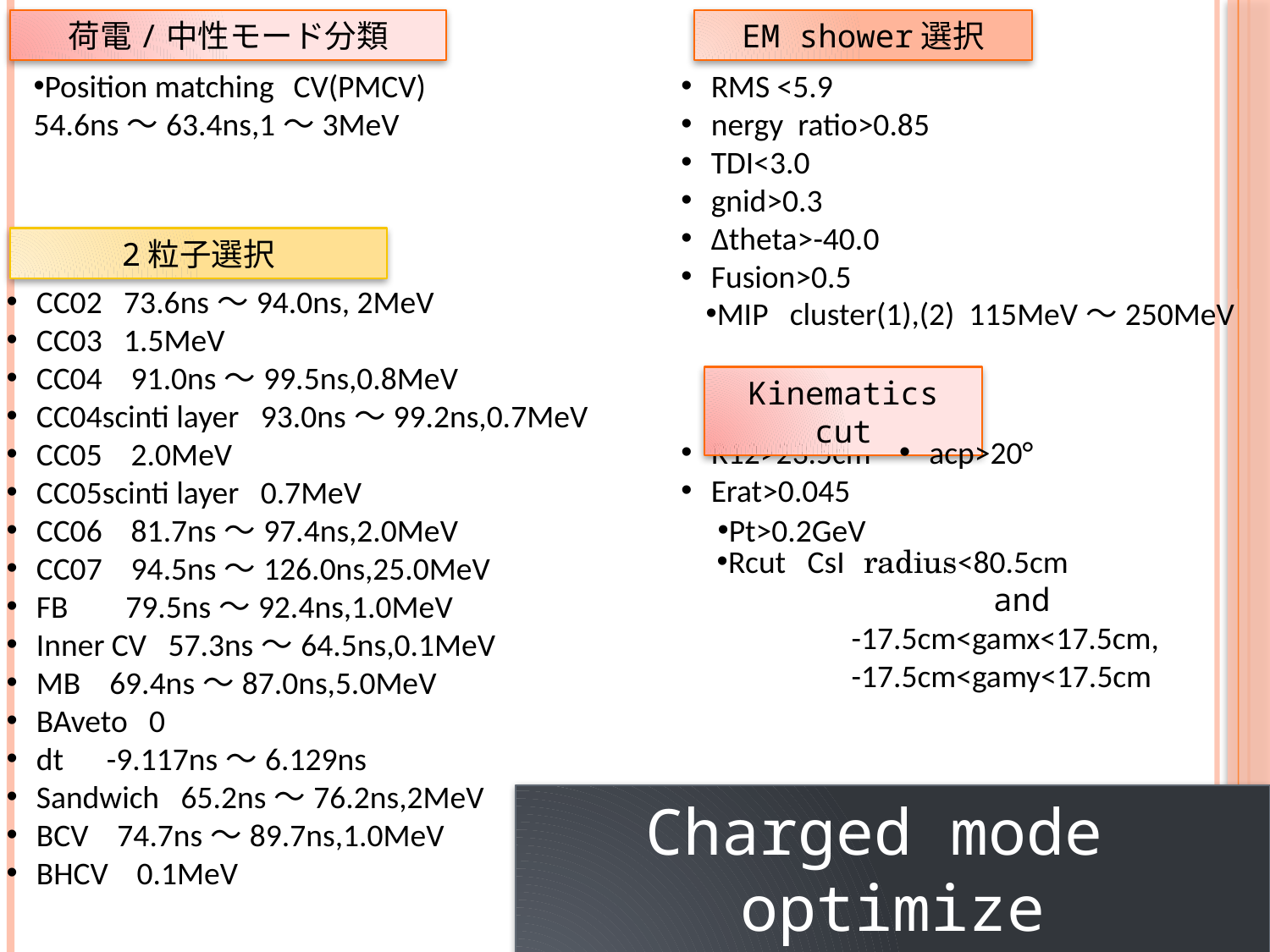

荷電/中性モード分類
EM shower選択
Position matching CV(PMCV)
54.6ns～63.4ns,1～3MeV
RMS <5.9
nergy  ratio>0.85
TDI<3.0
gnid>0.3
Δtheta>-40.0
Fusion>0.5
2粒子選択
CC02   73.6ns～94.0ns, 2MeV
CC03   1.5MeV
CC04    91.0ns～99.5ns,0.8MeV
CC04scinti layer   93.0ns～99.2ns,0.7MeV
CC05    2.0MeV
CC05scinti layer   0.7MeV
CC06    81.7ns～97.4ns,2.0MeV
CC07    94.5ns～126.0ns,25.0MeV
FB        79.5ns～92.4ns,1.0MeV
Inner CV   57.3ns～64.5ns,0.1MeV
MB    69.4ns～87.0ns,5.0MeV
BAveto   0
dt      -9.117ns～6.129ns
Sandwich   65.2ns～76.2ns,2MeV
BCV    74.7ns～89.7ns,1.0MeV
BHCV    0.1MeV
MIP   cluster(1),(2)  115MeV～250MeV
Kinematics cut
R12>23.5cm
Erat>0.045
acp>20°
Pt>0.2GeV
Rcut   CsI radius<80.5cm
 　　　　　　　　and
　　　　-17.5cm<gamx<17.5cm,
　　　　-17.5cm<gamy<17.5cm
Charged mode
optimize cut(PT>0.2GeV)